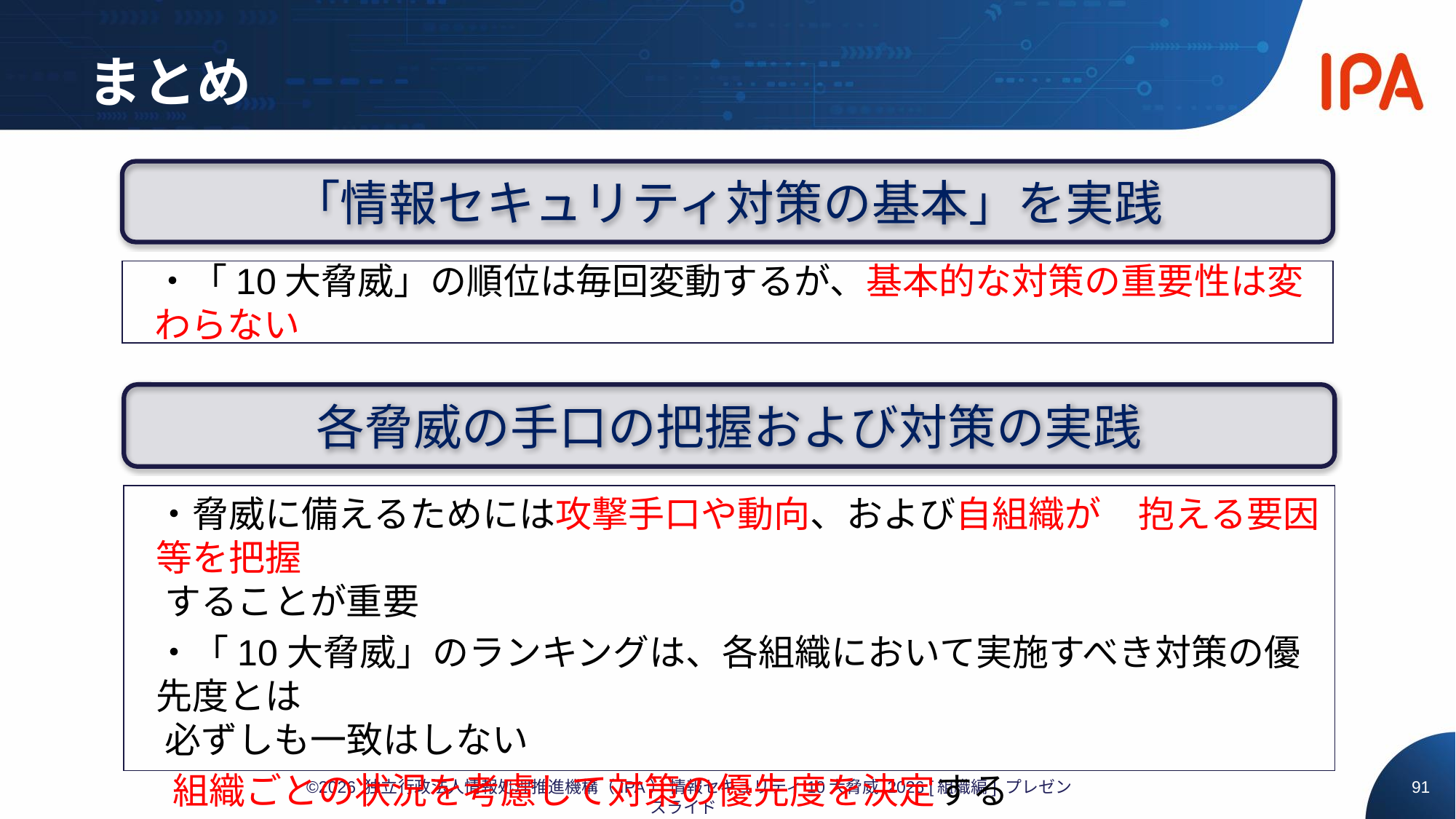

# まとめ
「情報セキュリティ対策の基本」を実践
・「10大脅威」の順位は毎回変動するが、基本的な対策の重要性は変わらない
各脅威の手口の把握および対策の実践
・脅威に備えるためには攻撃手口や動向、および自組織が	抱える要因等を把握
 することが重要
・「10大脅威」のランキングは、各組織において実施すべき対策の優先度とは
 必ずしも一致はしない
 組織ごとの状況を考慮して対策の優先度を決定する
91
©2026 独立行政法人情報処理推進機構（IPA） 情報セキュリティ10大脅威 2026 [組織編] プレゼンスライド